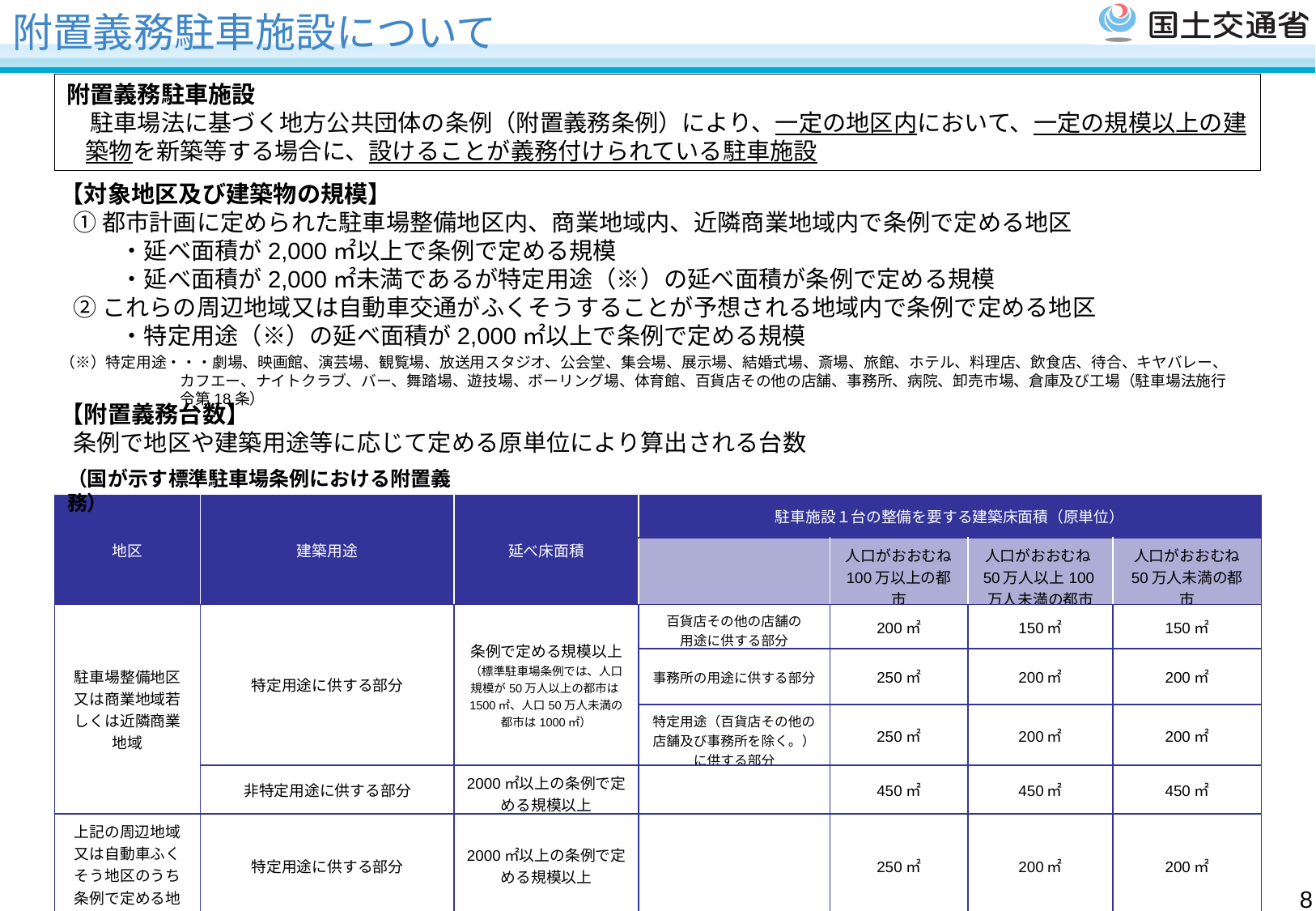

# 附置義務駐車施設について
附置義務駐車施設
　駐車場法に基づく地方公共団体の条例（附置義務条例）により、一定の地区内において、一定の規模以上の建築物を新築等する場合に、設けることが義務付けられている駐車施設
【対象地区及び建築物の規模】
①都市計画に定められた駐車場整備地区内、商業地域内、近隣商業地域内で条例で定める地区
　　・延べ面積が2,000㎡以上で条例で定める規模
　　・延べ面積が2,000㎡未満であるが特定用途（※）の延べ面積が条例で定める規模
②これらの周辺地域又は自動車交通がふくそうすることが予想される地域内で条例で定める地区
　　・特定用途（※）の延べ面積が2,000㎡以上で条例で定める規模

【附置義務台数】
条例で地区や建築用途等に応じて定める原単位により算出される台数
（※）特定用途・・・劇場、映画館、演芸場、観覧場、放送用スタジオ、公会堂、集会場、展示場、結婚式場、斎場、旅館、ホテル、料理店、飲食店、待合、キヤバレー、カフエー、ナイトクラブ、バー、舞踏場、遊技場、ボーリング場、体育館、百貨店その他の店舗、事務所、病院、卸売市場、倉庫及び工場（駐車場法施行令第18条）
（国が示す標準駐車場条例における附置義務）
| 地区 | 建築用途 | 延べ床面積 | 駐車施設１台の整備を要する建築床面積（原単位） |  |  |  |
| --- | --- | --- | --- | --- | --- | --- |
|  |  |  |  | 人口がおおむね 100万以上の都市 | 人口がおおむね50万人以上100万人未満の都市 | 人口がおおむね 50万人未満の都市 |
| 駐車場整備地区又は商業地域若しくは近隣商業地域 | 特定用途に供する部分 | 条例で定める規模以上 （標準駐車場条例では、人口規模が50万人以上の都市は1500㎡、人口50万人未満の都市は1000㎡） | 百貨店その他の店舗の 用途に供する部分 | 200㎡ | 150㎡ | 150㎡ |
|  |  |  | 事務所の用途に供する部分 | 250㎡ | 200㎡ | 200㎡ |
|  |  |  | 特定用途（百貨店その他の店舗及び事務所を除く。）に供する部分 | 250㎡ | 200㎡ | 200㎡ |
|  | 非特定用途に供する部分 | 2000㎡以上の条例で定める規模以上 |  | 450㎡ | 450㎡ | 450㎡ |
| 上記の周辺地域又は自動車ふくそう地区のうち条例で定める地区 | 特定用途に供する部分 | 2000㎡以上の条例で定める規模以上 |  | 250㎡ | 200㎡ | 200㎡ |
8